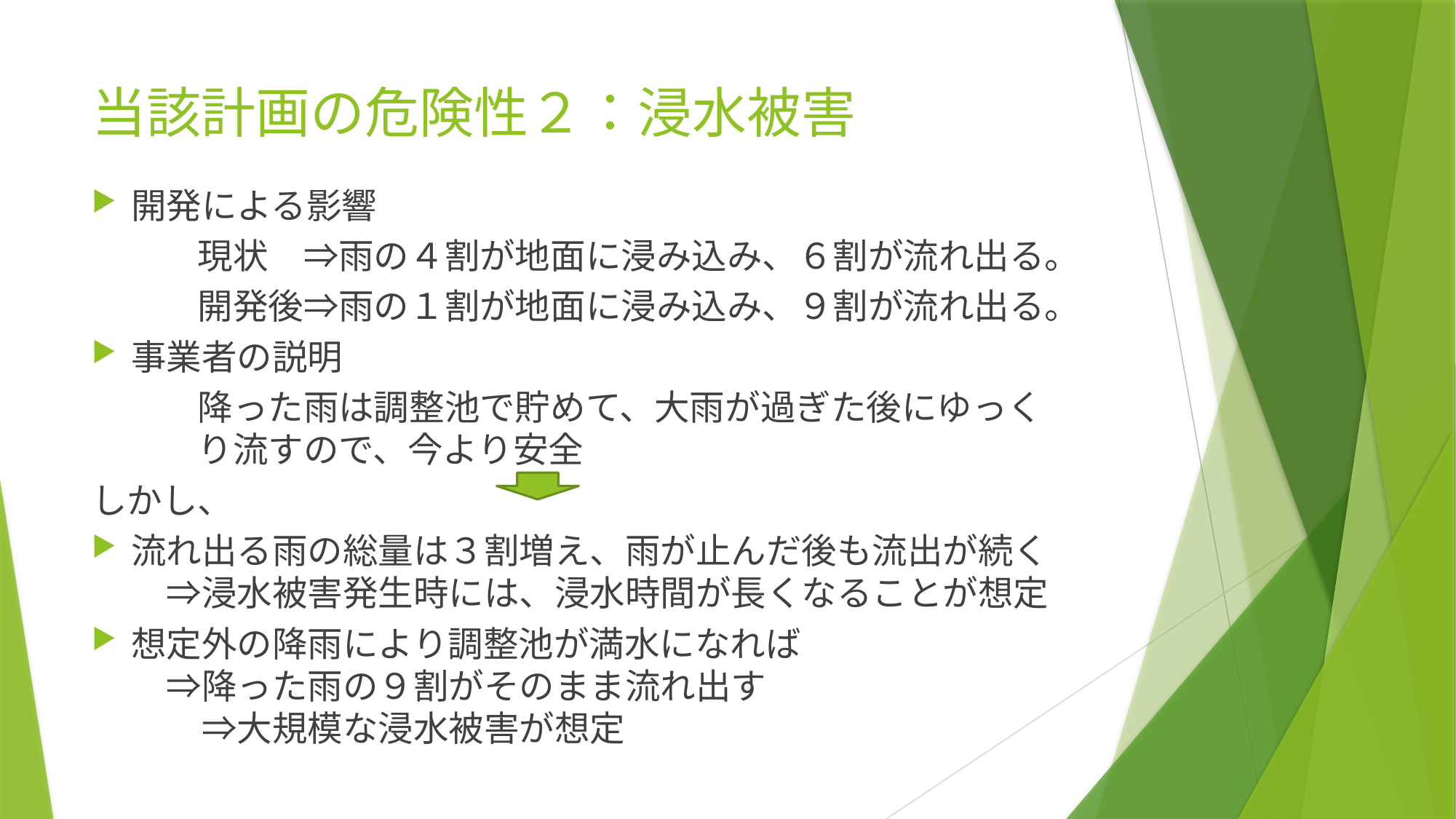

# 当該計画の危険性２：浸水被害
開発による影響
　　　現状　⇒雨の４割が地面に浸み込み、６割が流れ出る。
　　　開発後⇒雨の１割が地面に浸み込み、９割が流れ出る。
事業者の説明
　　　降った雨は調整池で貯めて、大雨が過ぎた後にゆっく
　　　り流すので、今より安全
しかし、
流れ出る雨の総量は３割増え、雨が止んだ後も流出が続く
　⇒浸水被害発生時には、浸水時間が長くなることが想定
想定外の降雨により調整池が満水になれば
　⇒降った雨の９割がそのまま流れ出す
　　⇒大規模な浸水被害が想定